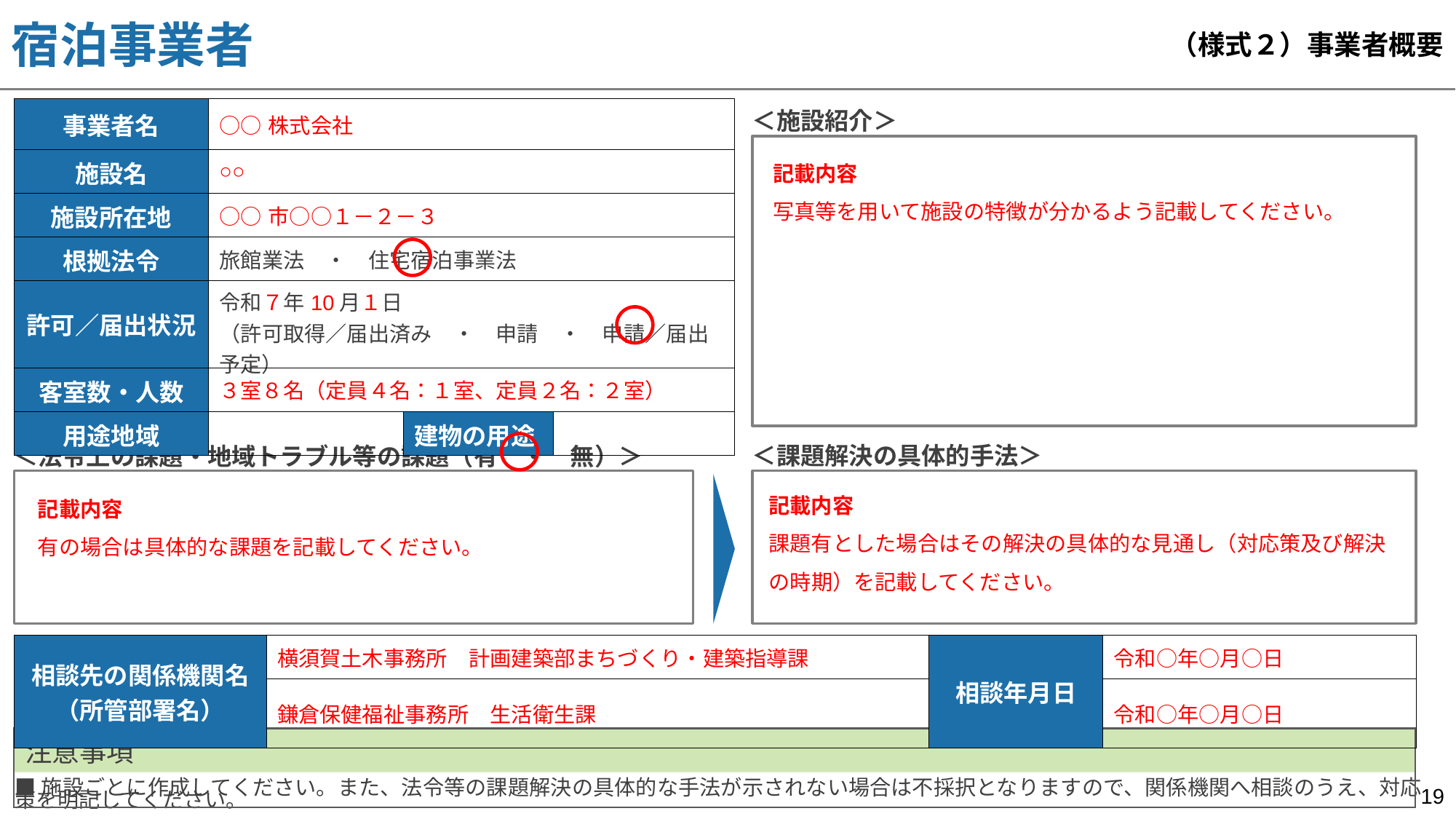

宿泊事業者
（様式２）事業者概要
＜施設紹介＞
| 事業者名 | ○○株式会社 |  |  |
| --- | --- | --- | --- |
| 施設名 | ○○ |  |  |
| 施設所在地 | ○○市○○１－２－３ |  |  |
| 根拠法令 | 旅館業法　・　住宅宿泊事業法 |  |  |
| 許可／届出状況 | 令和７年10月１日 （許可取得／届出済み　・　申請　・　申請／届出予定） |  |  |
| 客室数・人数 | ３室８名（定員４名：１室、定員２名：２室） |  |  |
| 用途地域 |  | 建物の用途 |  |

記載内容
写真等を用いて施設の特徴が分かるよう記載してください。

＜課題解決の具体的手法＞
＜法令上の課題・地域トラブル等の課題（有　・　無）＞

記載内容
課題有とした場合はその解決の具体的な見通し（対応策及び解決の時期）を記載してください。

記載内容
有の場合は具体的な課題を記載してください。

| 相談先の関係機関名 （所管部署名） | 横須賀土木事務所　計画建築部まちづくり・建築指導課 | 相談年月日 | 令和○年○月○日 |
| --- | --- | --- | --- |
|  | 鎌倉保健福祉事務所　生活衛生課 |  | 令和○年○月○日 |

注意事項
19
■施設ごとに作成してください。また、法令等の課題解決の具体的な手法が示されない場合は不採択となりますので、関係機関へ相談のうえ、対応策を明記してください。